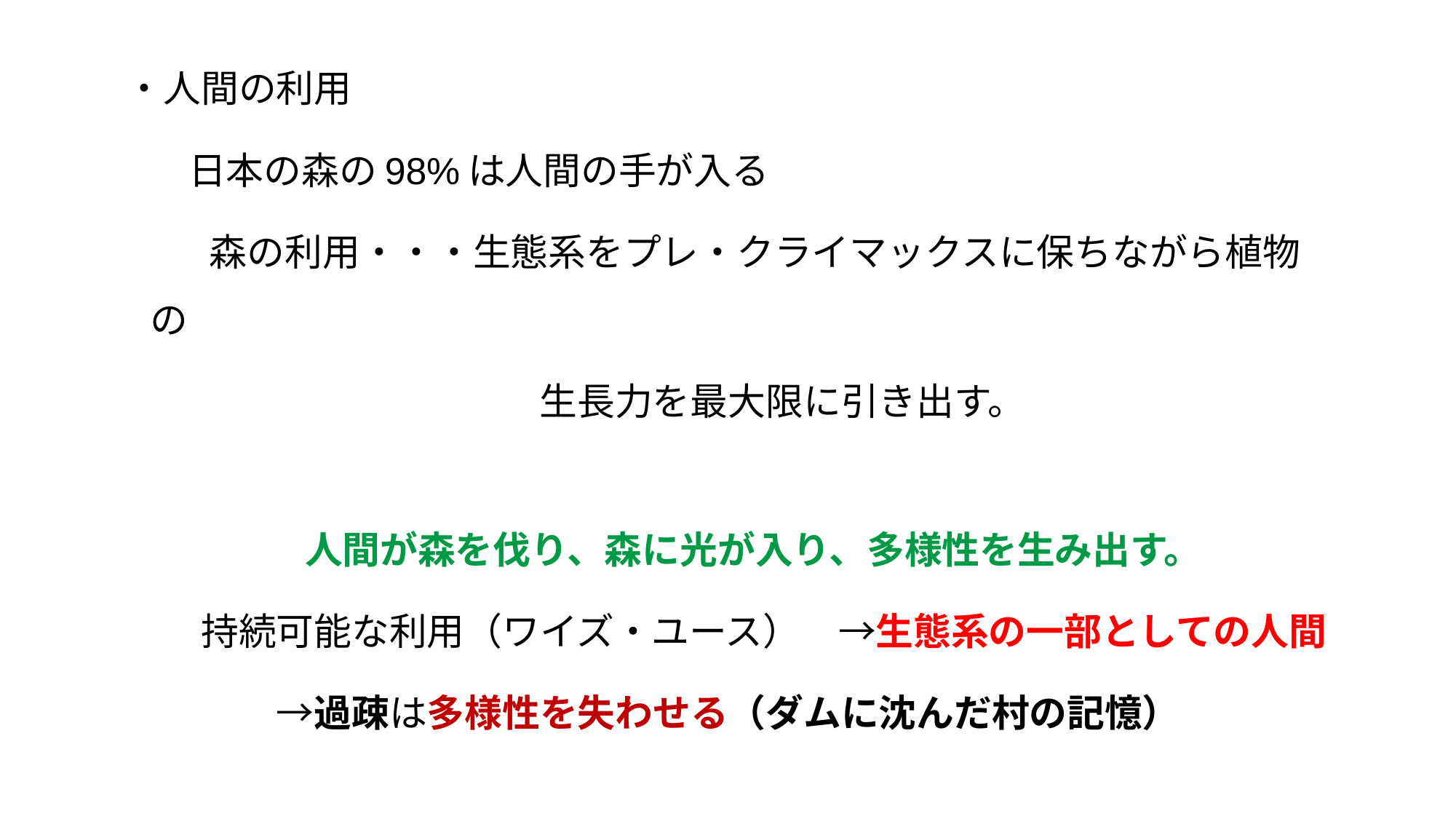

・人間の利用
　   日本の森の98%は人間の手が入る
　　 森の利用・・・生態系をプレ・クライマックスに保ちながら植物の
　　　　　　　　　　　生長力を最大限に引き出す。
　 人間が森を伐り、森に光が入り、多様性を生み出す。
　　持続可能な利用（ワイズ・ユース）　→生態系の一部としての人間
　　         →過疎は多様性を失わせる（ダムに沈んだ村の記憶）